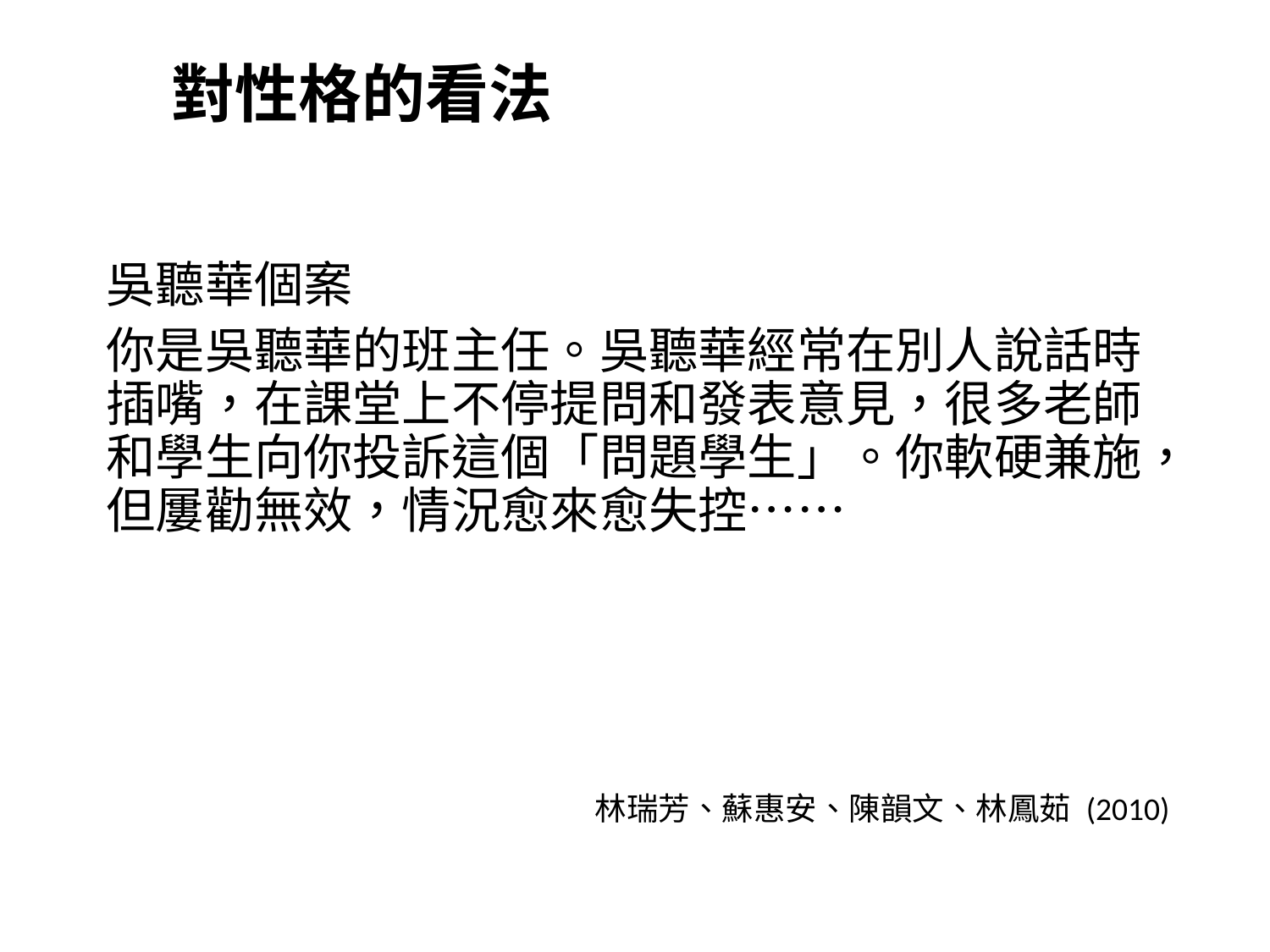

# 對性格的看法
吳聽華個案
你是吳聽華的班主任。吳聽華經常在別人說話時插嘴，在課堂上不停提問和發表意見，很多老師和學生向你投訴這個「問題學生」。你軟硬兼施，但屢勸無效，情況愈來愈失控……
林瑞芳、蘇惠安、陳韻文、林鳳茹 (2010)